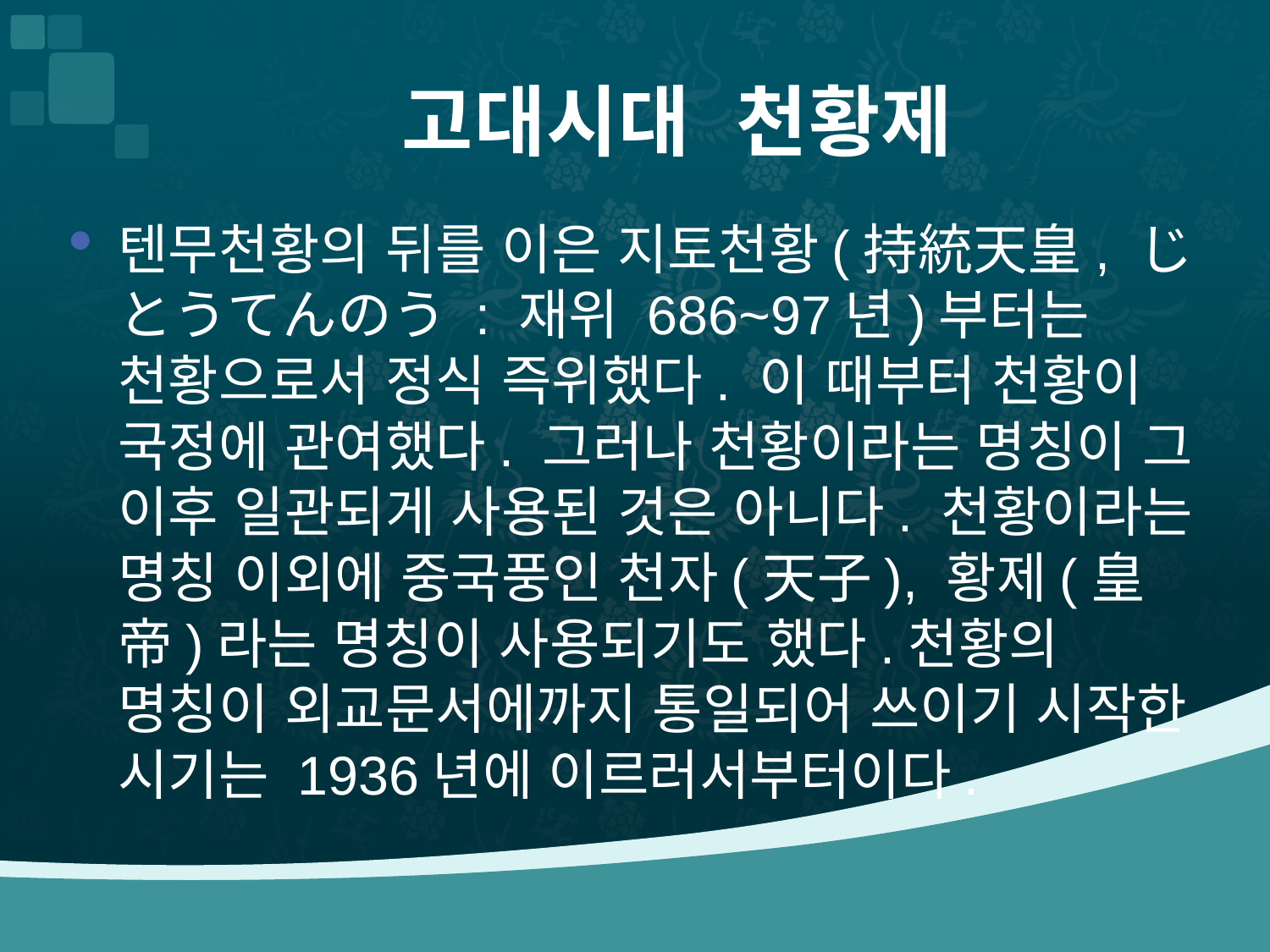

# 고대시대  천황제
텐무천황의 뒤를 이은 지토천황(持統天皇, じとうてんのう : 재위 686~97년)부터는 천황으로서 정식 즉위했다. 이 때부터 천황이 국정에 관여했다. 그러나 천황이라는 명칭이 그 이후 일관되게 사용된 것은 아니다. 천황이라는 명칭 이외에 중국풍인 천자(天子), 황제(皇帝)라는 명칭이 사용되기도 했다.천황의 명칭이 외교문서에까지 통일되어 쓰이기 시작한 시기는 1936년에 이르러서부터이다.